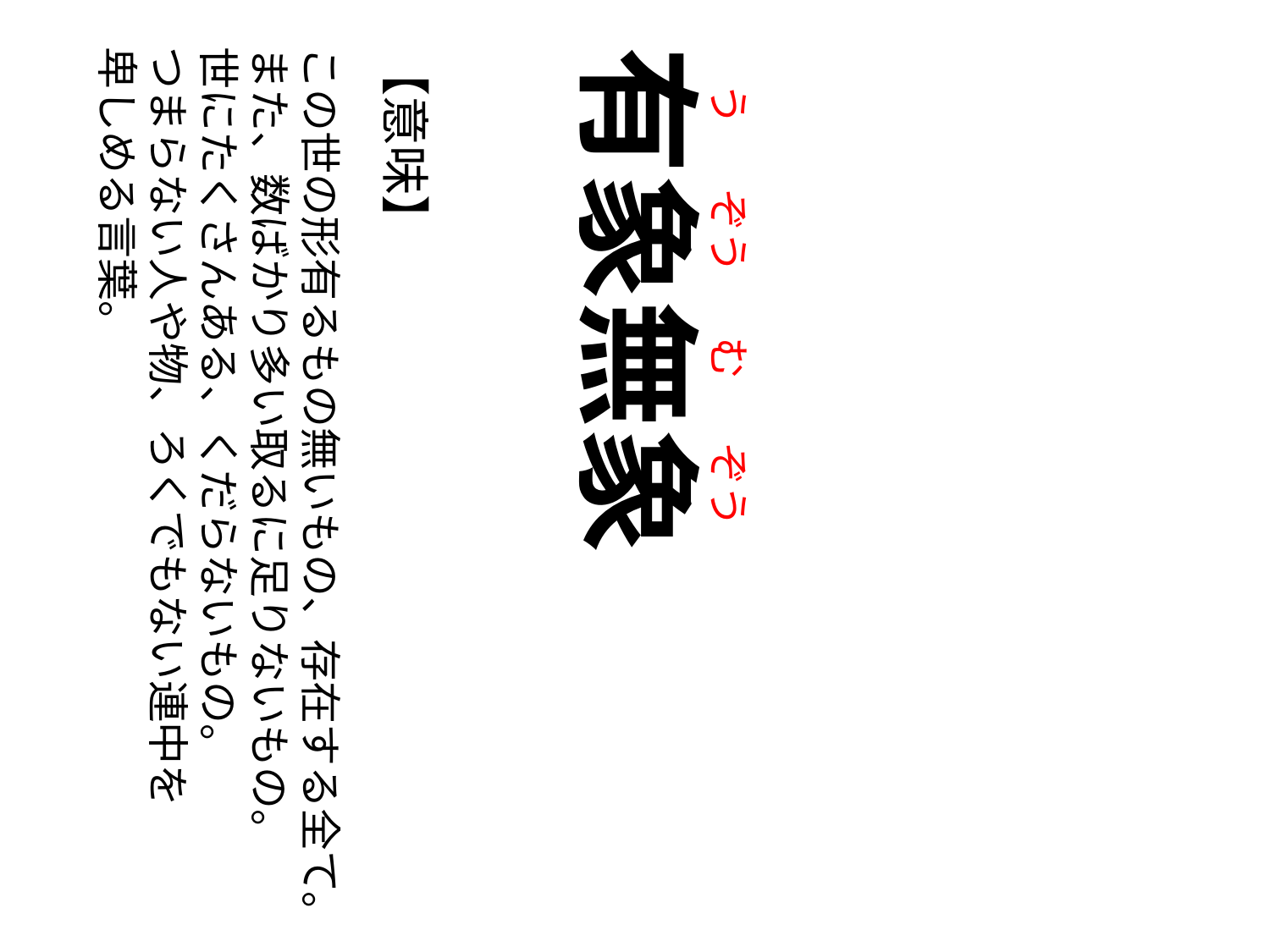

う
ぞう
む
ぞう
【意味】

この世の形有るもの無いもの、存在する全て。
また、数ばかり多い取るに足りないもの。
世にたくさんある、くだらないもの。
つまらない人や物、ろくでもない連中を
卑しめる言葉。
有象無象